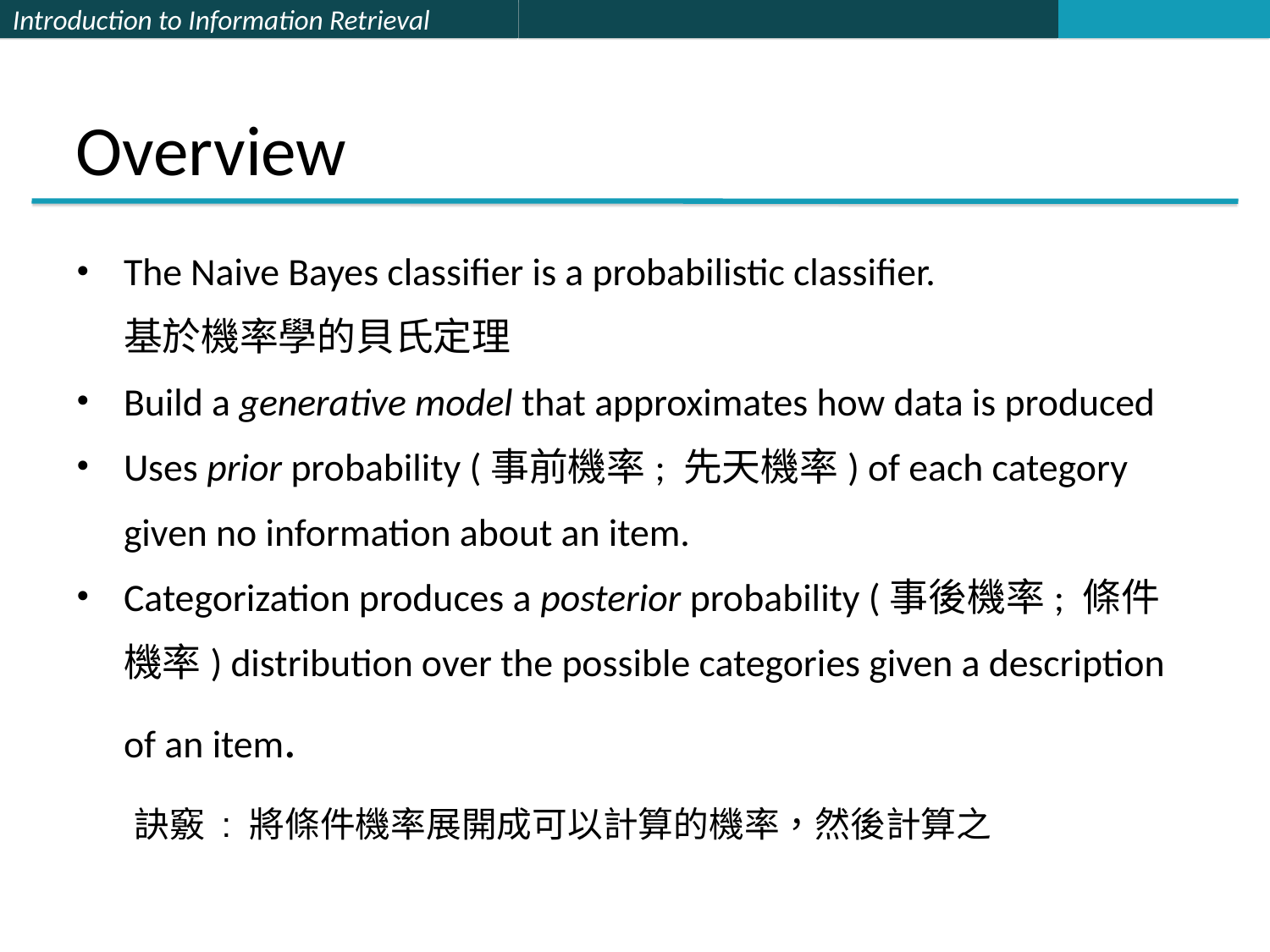

# Overview
The Naive Bayes classifier is a probabilistic classifier.
	基於機率學的貝氏定理
Build a generative model that approximates how data is produced
Uses prior probability (事前機率; 先天機率) of each category given no information about an item.
Categorization produces a posterior probability (事後機率; 條件機率) distribution over the possible categories given a description of an item.
訣竅 : 將條件機率展開成可以計算的機率，然後計算之